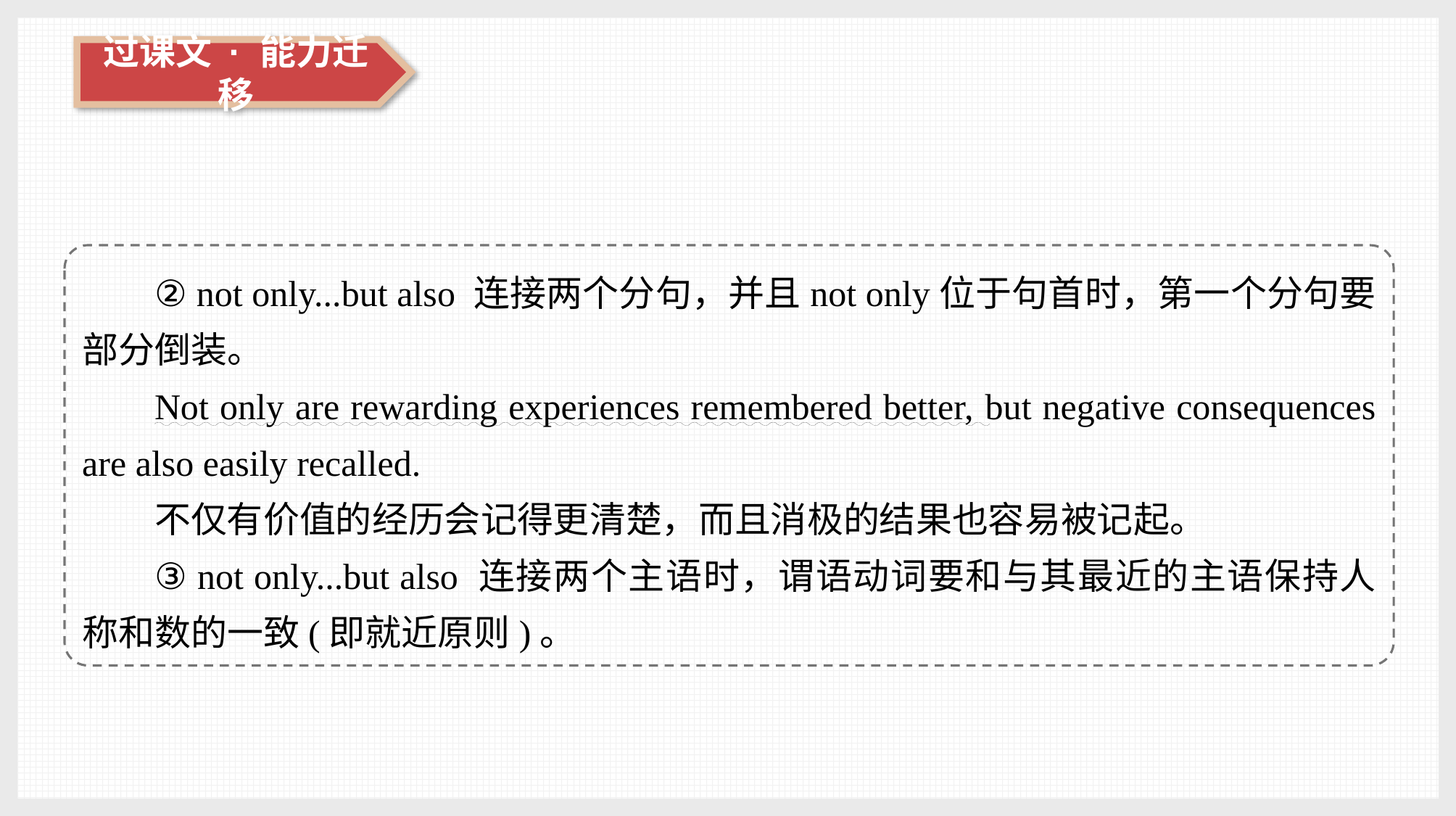

② not only...but also 连接两个分句，并且not only位于句首时，第一个分句要部分倒装。
Not only are rewarding experiences remembered better, but negative consequences are also easily recalled.
不仅有价值的经历会记得更清楚，而且消极的结果也容易被记起。
③ not only...but also 连接两个主语时，谓语动词要和与其最近的主语保持人称和数的一致(即就近原则)。